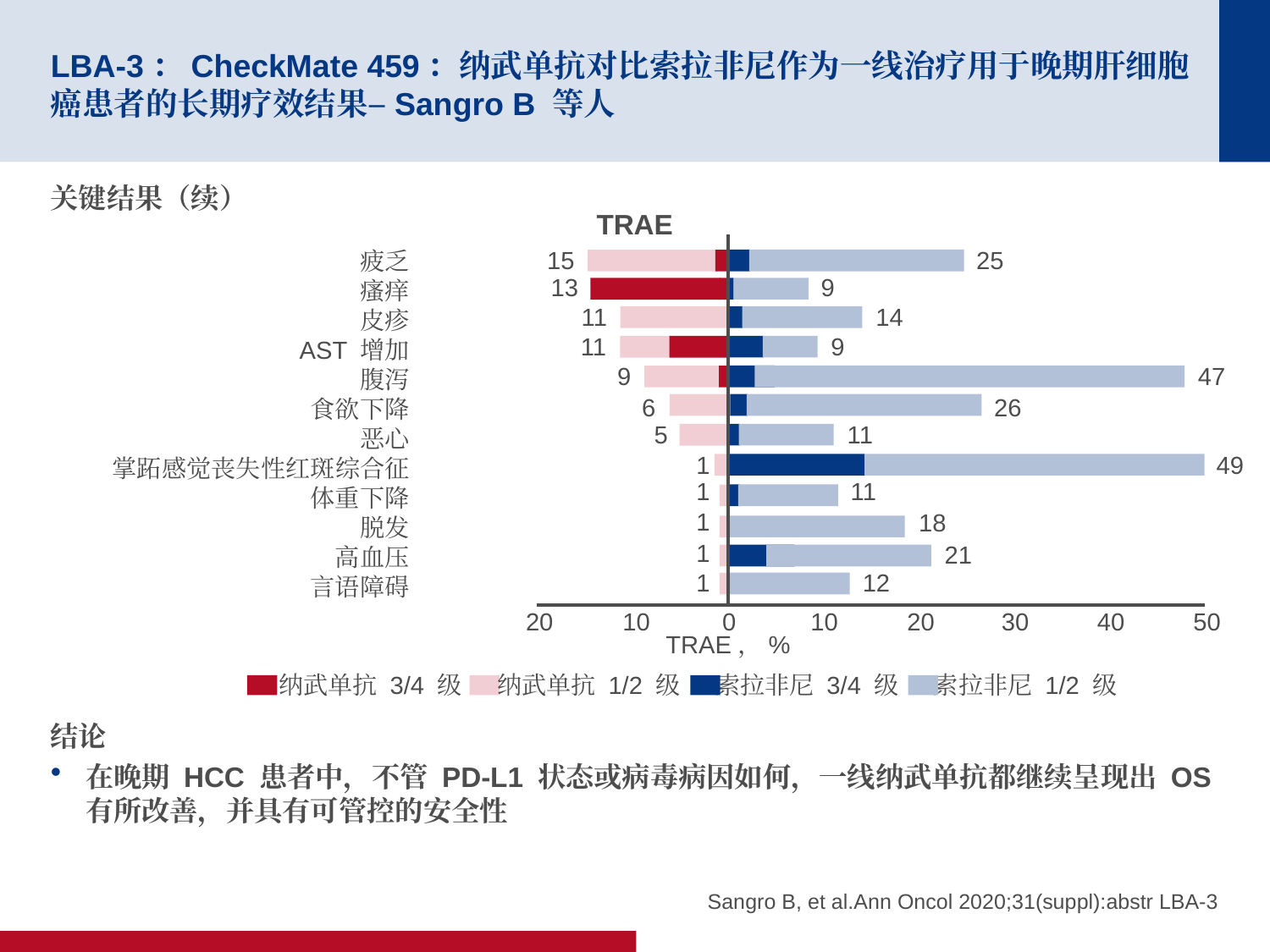

# LBA-3：CheckMate 459：纳武单抗对比索拉非尼作为一线治疗用于晚期肝细胞癌患者的长期疗效结果–Sangro B 等人
关键结果（续）
结论
在晚期 HCC 患者中，不管 PD-L1 状态或病毒病因如何，一线纳武单抗都继续呈现出 OS 有所改善，并具有可管控的安全性
TRAE
15
25
疲乏
瘙痒
皮疹
AST 增加
腹泻
食欲下降
恶心
掌跖感觉丧失性红斑综合征
体重下降
脱发
高血压
言语障碍

13
9
11
14
11
9
9
47
6
26
5
11
1
49
1
11
1
18
1
21
1
12
20
10
0
10
20
30
40
50
TRAE，%
纳武单抗 3/4 级
纳武单抗 1/2 级
索拉非尼 3/4 级
索拉非尼 1/2 级

Sangro B, et al.Ann Oncol 2020;31(suppl):abstr LBA-3